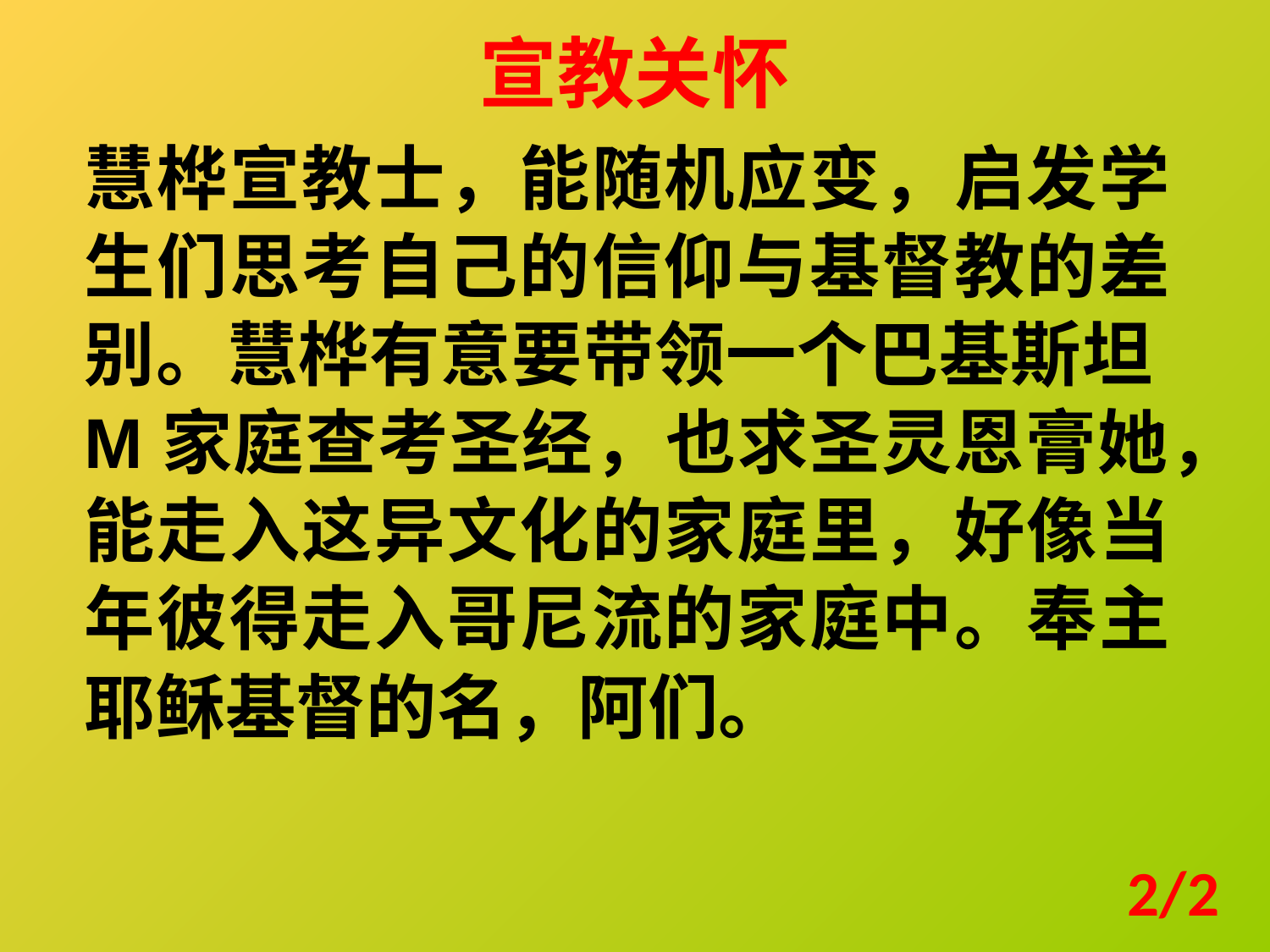

宣教关怀
慧桦宣教士，能随机应变，启发学生们思考自己的信仰与基督教的差别。慧桦有意要带领一个巴基斯坦M家庭查考圣经，也求圣灵恩膏她，能走入这异文化的家庭里，好像当年彼得走入哥尼流的家庭中。奉主耶稣基督的名，阿们。
2/2